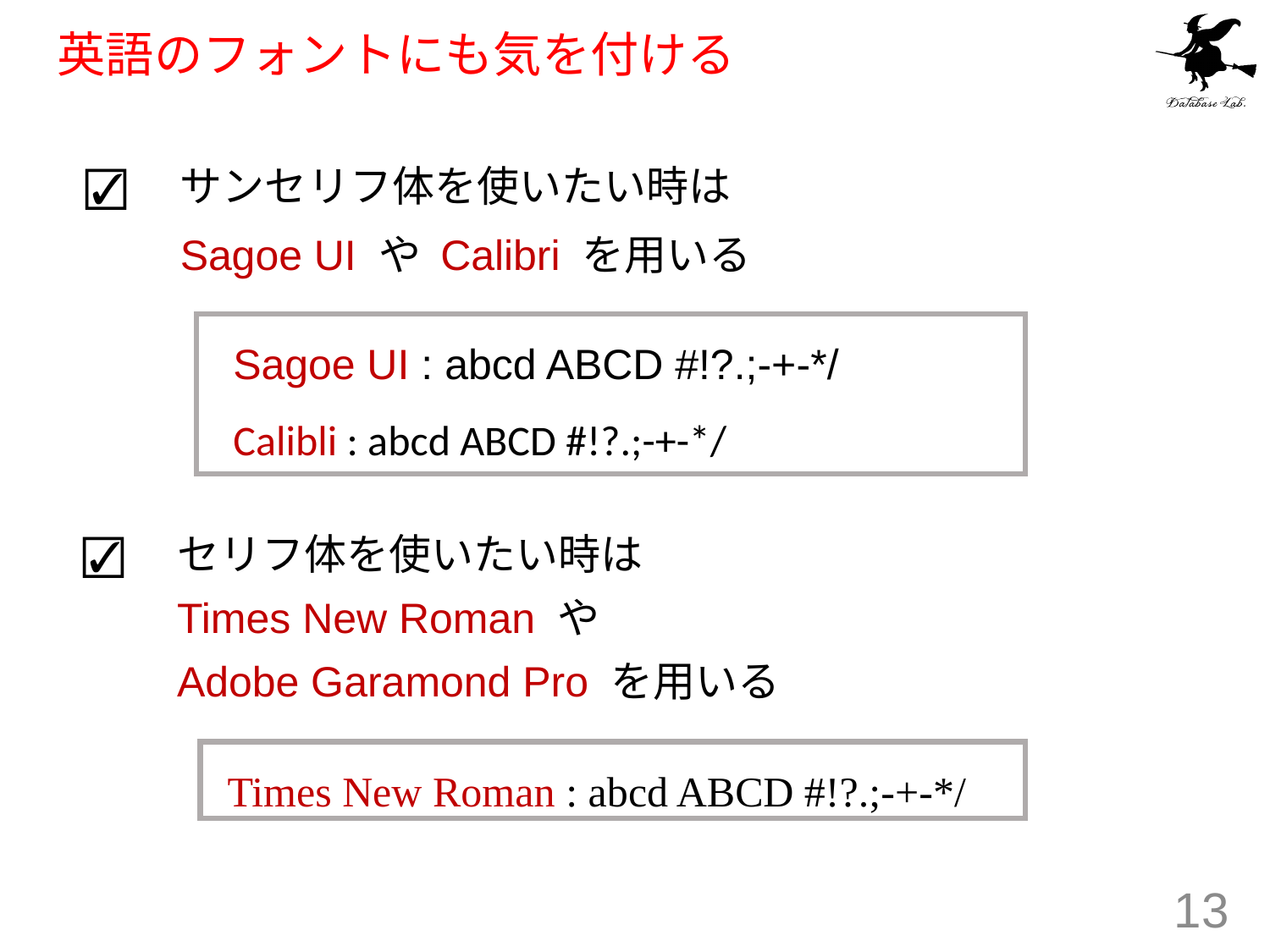

# 英語のフォントにも気を付ける
☑　サンセリフ体を使いたい時は
　　Sagoe UI や Calibri を用いる
　Sagoe UI : abcd ABCD #!?.;-+-*/
　Calibli : abcd ABCD #!?.;-+-*/

☑　セリフ体を使いたい時は
　　Times New Roman や
　　Adobe Garamond Pro を用いる
　Times New Roman : abcd ABCD #!?.;-+-*/

13